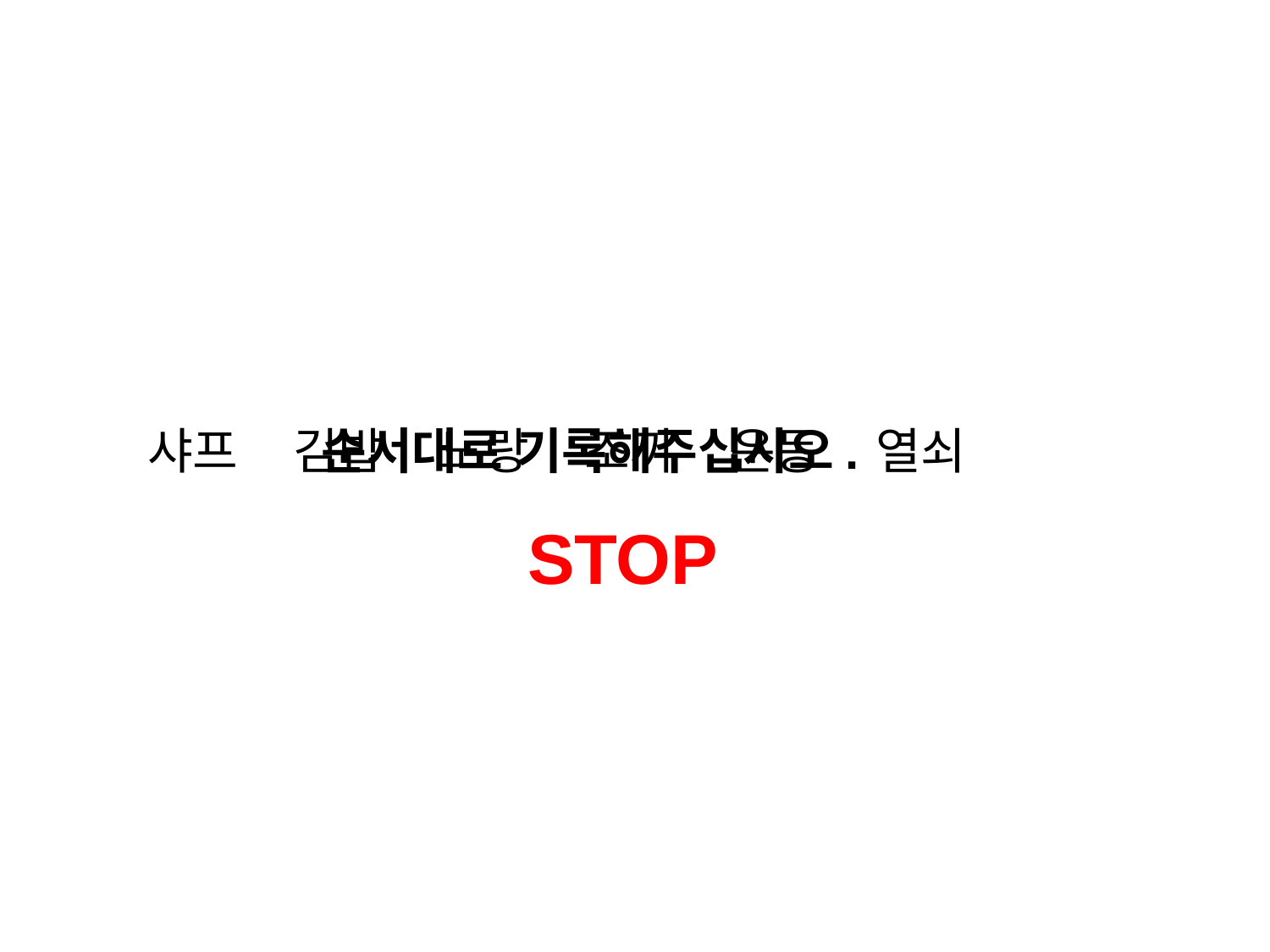

샤프    김밥    노랑    조끼    운동    열쇠
순서대로 기록해주십시오.
STOP